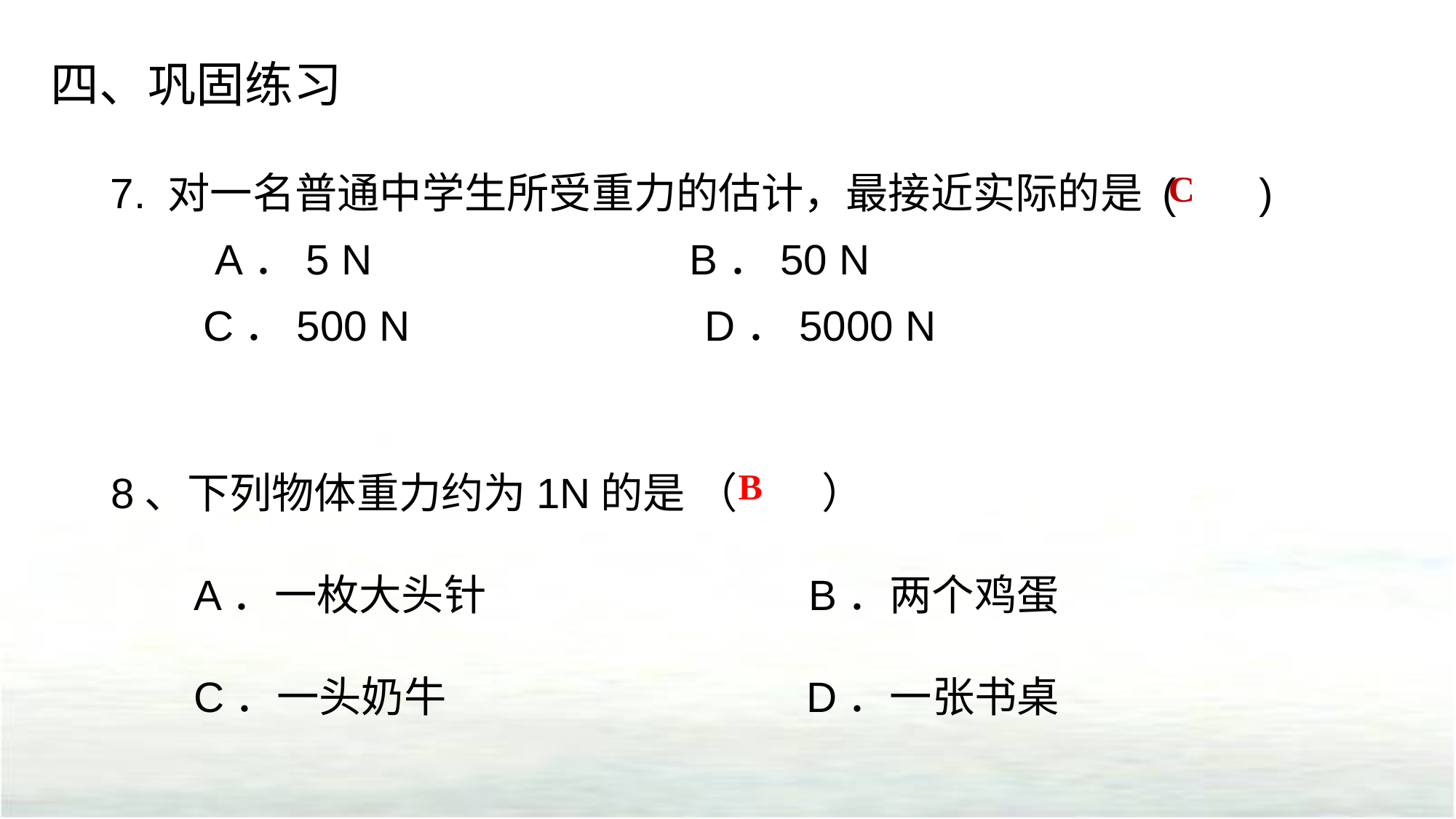

四、巩固练习
   7. 对一名普通中学生所受重力的估计，最接近实际的是 (       )
           A．5 N　　　　　　　B．50 N
          C．500 N                         D．5000 N

C
8、下列物体重力约为1N的是 （　　）
       A．一枚大头针                                 B．两个鸡蛋
       C．一头奶牛                                     D．一张书桌
B